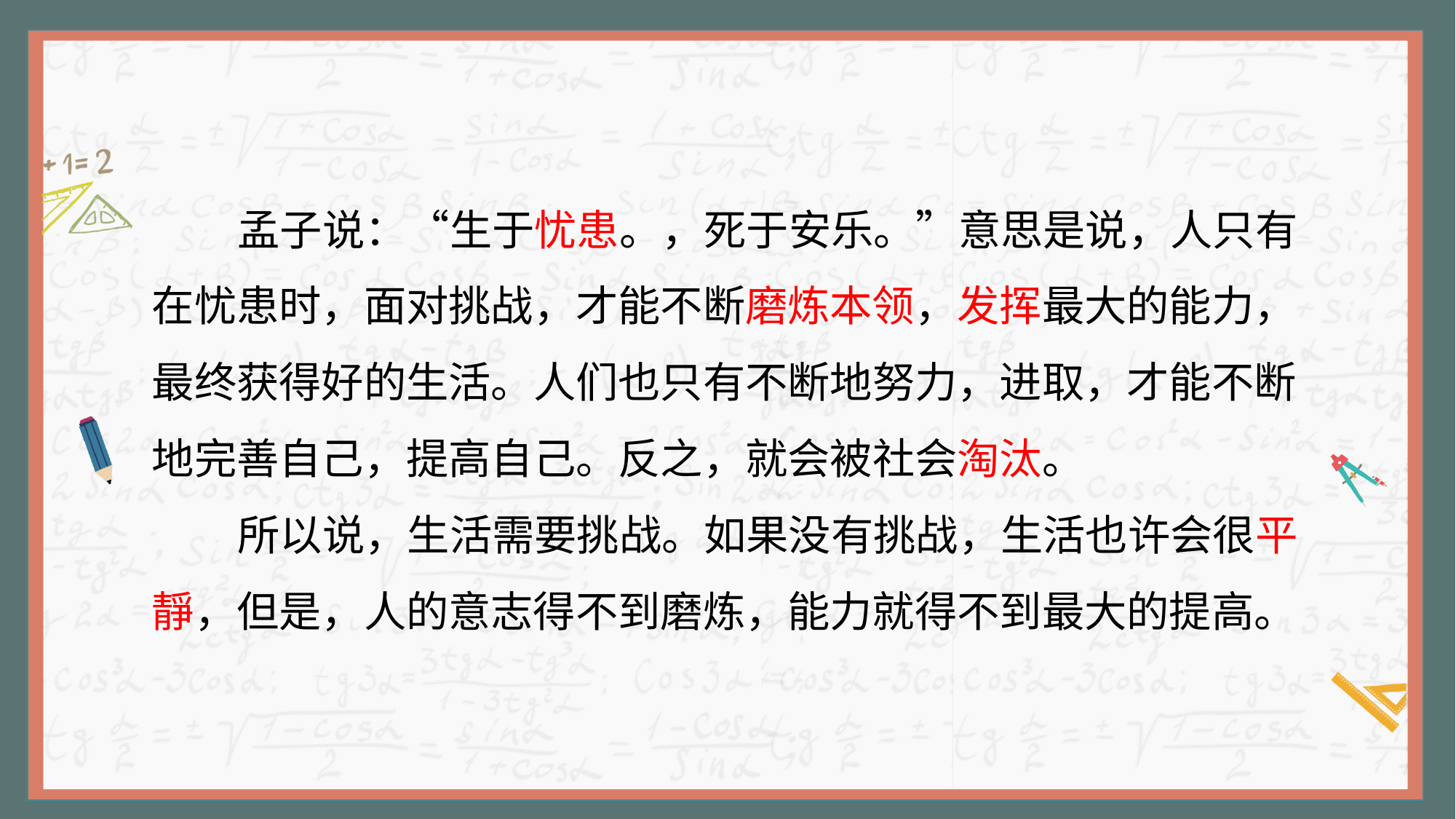

孟子说：“生于忧患。，死于安乐。”意思是说，人只有在忧患时，面对挑战，才能不断磨炼本领，发挥最大的能力，最终获得好的生活。人们也只有不断地努力，进取，才能不断地完善自己，提高自己。反之，就会被社会淘汰。
        所以说，生活需要挑战。如果没有挑战，生活也许会很平靜，但是，人的意志得不到磨炼，能力就得不到最大的提高。